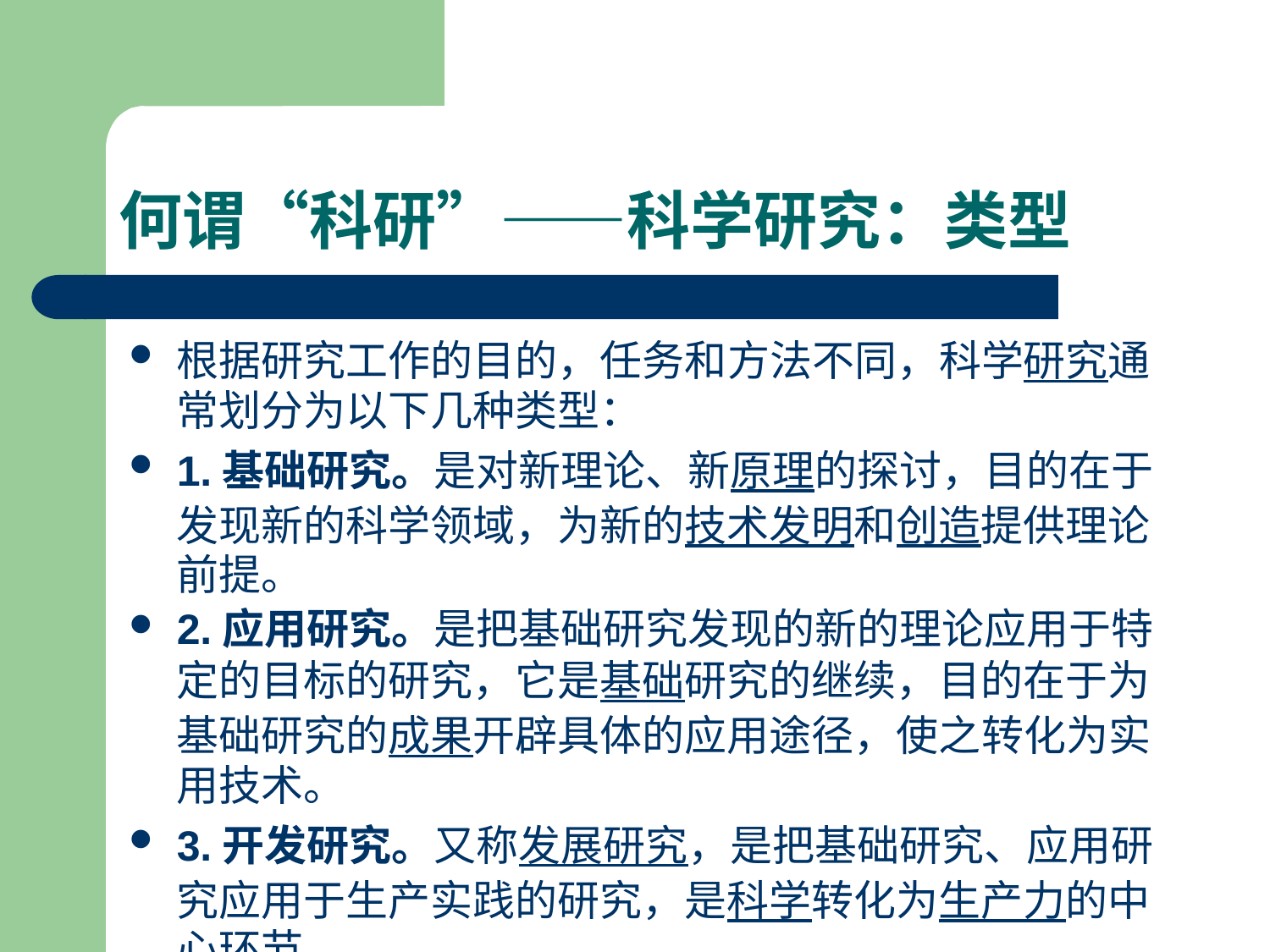

# 何谓“科研”——科学研究：类型
根据研究工作的目的，任务和方法不同，科学研究通常划分为以下几种类型：
1.基础研究。是对新理论、新原理的探讨，目的在于发现新的科学领域，为新的技术发明和创造提供理论前提。
2.应用研究。是把基础研究发现的新的理论应用于特定的目标的研究，它是基础研究的继续，目的在于为基础研究的成果开辟具体的应用途径，使之转化为实用技术。
3.开发研究。又称发展研究，是把基础研究、应用研究应用于生产实践的研究，是科学转化为生产力的中心环节。